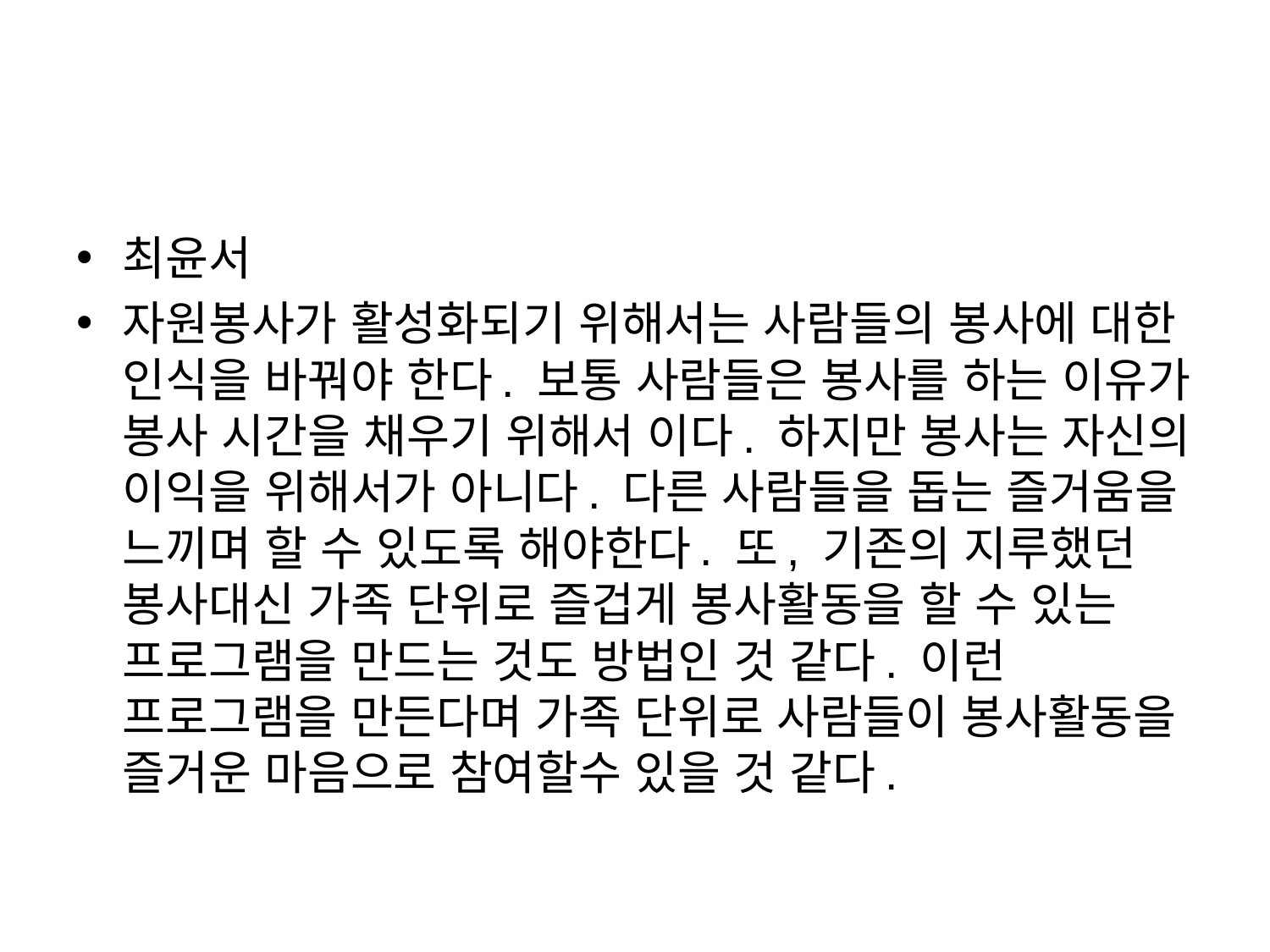

#
최윤서
자원봉사가 활성화되기 위해서는 사람들의 봉사에 대한 인식을 바꿔야 한다. 보통 사람들은 봉사를 하는 이유가 봉사 시간을 채우기 위해서 이다. 하지만 봉사는 자신의 이익을 위해서가 아니다. 다른 사람들을 돕는 즐거움을 느끼며 할 수 있도록 해야한다. 또, 기존의 지루했던 봉사대신 가족 단위로 즐겁게 봉사활동을 할 수 있는 프로그램을 만드는 것도 방법인 것 같다. 이런 프로그램을 만든다며 가족 단위로 사람들이 봉사활동을 즐거운 마음으로 참여할수 있을 것 같다.